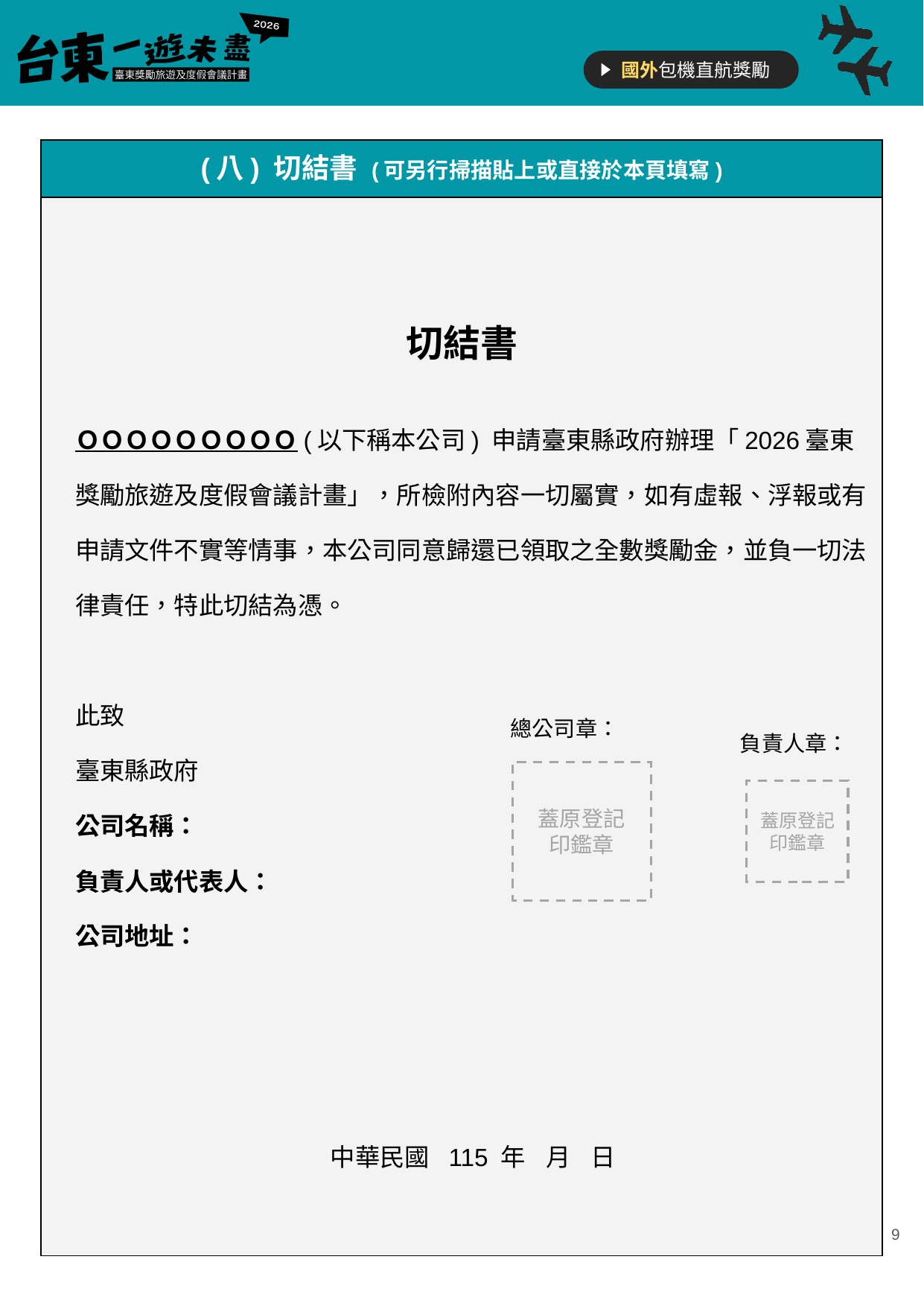

| (八) 切結書 (可另行掃描貼上或直接於本頁填寫) |
| --- |
| 切結書 ＯＯＯＯＯＯＯＯＯ(以下稱本公司) 申請臺東縣政府辦理「2026臺東獎勵旅遊及度假會議計畫」，所檢附內容一切屬實，如有虛報、浮報或有申請文件不實等情事，本公司同意歸還已領取之全數獎勵金，並負一切法律責任，特此切結為憑。 此致 臺東縣政府 公司名稱： 負責人或代表人： 公司地址： 中華民國 115 年 月 日 |
填寫完成後，請於本ppt點擊
【檔案】>【另存新檔】
>檔案格式選擇【PDF】 >【儲存】
>檔名：ＯＯＯ旅行社＿2026臺東獎勵旅遊及度假會議計畫
總公司章：
負責人章：
蓋原登記
印鑑章
蓋原登記
印鑑章
9